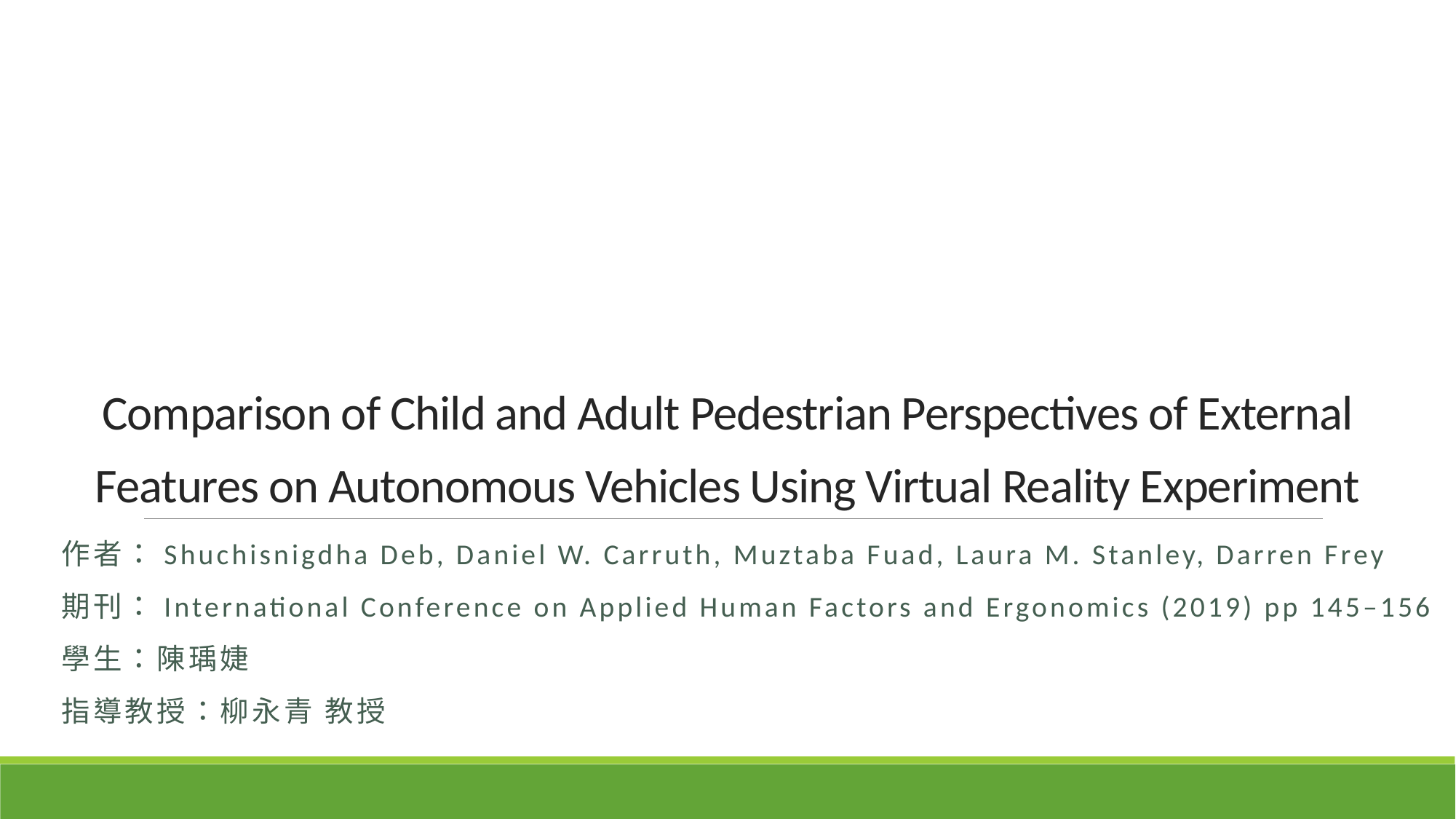

# Comparison of Child and Adult Pedestrian Perspectives of External Features on Autonomous Vehicles Using Virtual Reality Experiment
作者：Shuchisnigdha Deb, Daniel W. Carruth, Muztaba Fuad, Laura M. Stanley, Darren Frey
期刊：International Conference on Applied Human Factors and Ergonomics (2019) pp 145–156
學生：陳瑀婕
指導教授：柳永青 教授